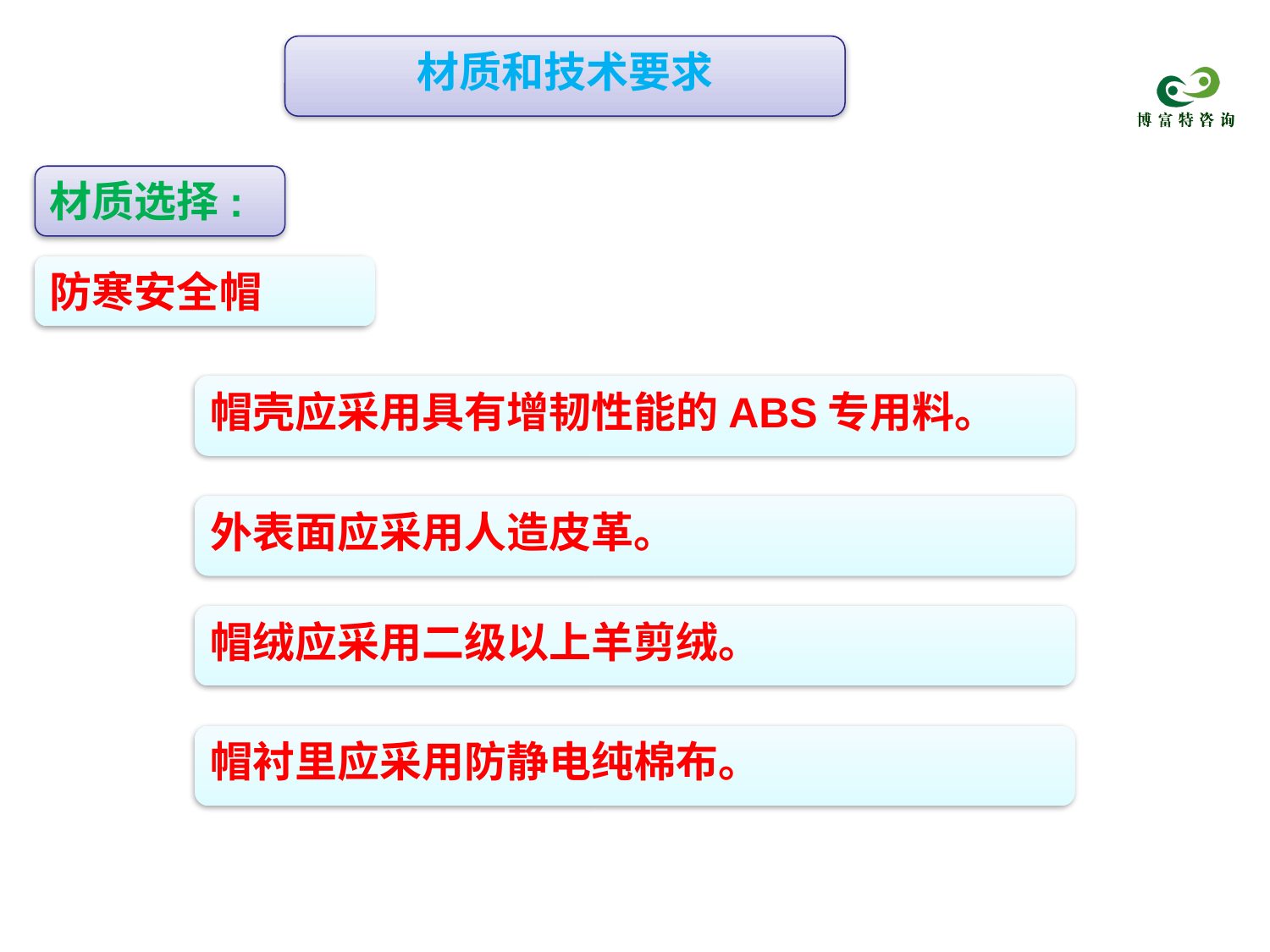

材质和技术要求
材质选择:
防寒安全帽
帽壳应采用具有增韧性能的ABS专用料。
外表面应采用人造皮革。
帽绒应采用二级以上羊剪绒。
帽衬里应采用防静电纯棉布。